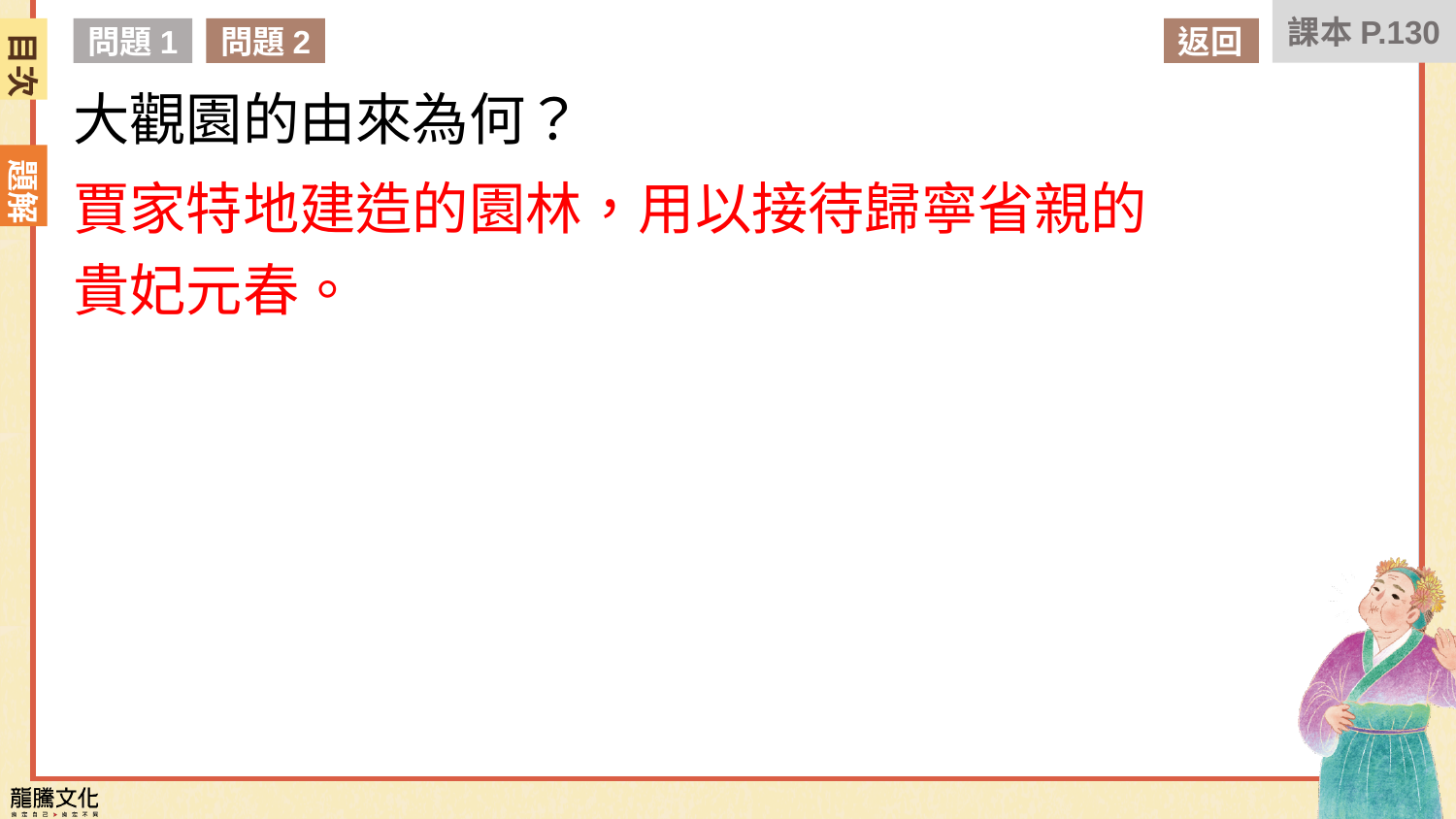

課本P.130
問題2
問題1
返回
大觀園的由來為何？
賈家特地建造的園林，用以接待歸寧省親的貴妃元春。